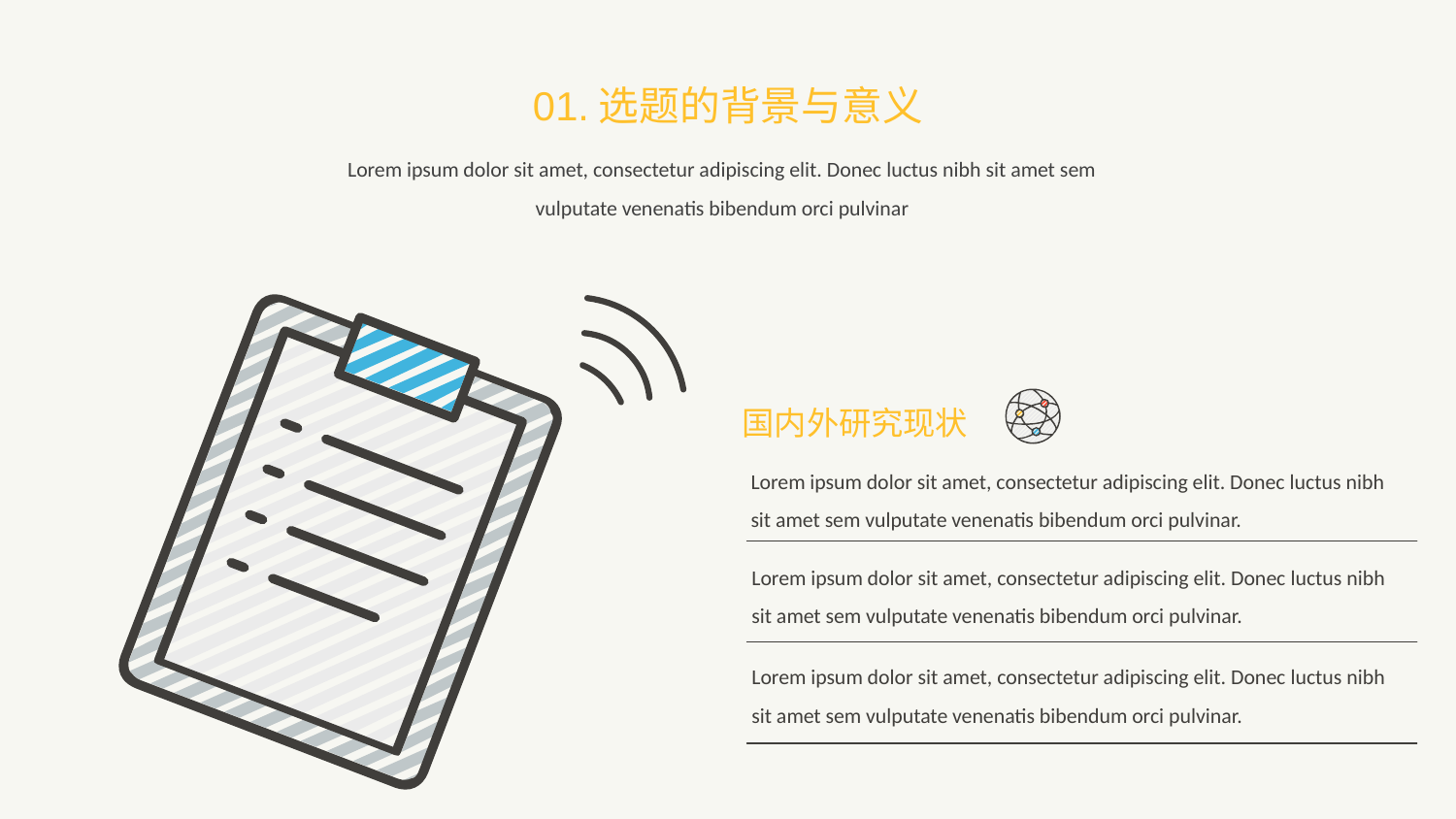

01.选题的背景与意义
Lorem ipsum dolor sit amet, consectetur adipiscing elit. Donec luctus nibh sit amet sem vulputate venenatis bibendum orci pulvinar

国内外研究现状
Lorem ipsum dolor sit amet, consectetur adipiscing elit. Donec luctus nibh sit amet sem vulputate venenatis bibendum orci pulvinar.
Lorem ipsum dolor sit amet, consectetur adipiscing elit. Donec luctus nibh sit amet sem vulputate venenatis bibendum orci pulvinar.
Lorem ipsum dolor sit amet, consectetur adipiscing elit. Donec luctus nibh sit amet sem vulputate venenatis bibendum orci pulvinar.